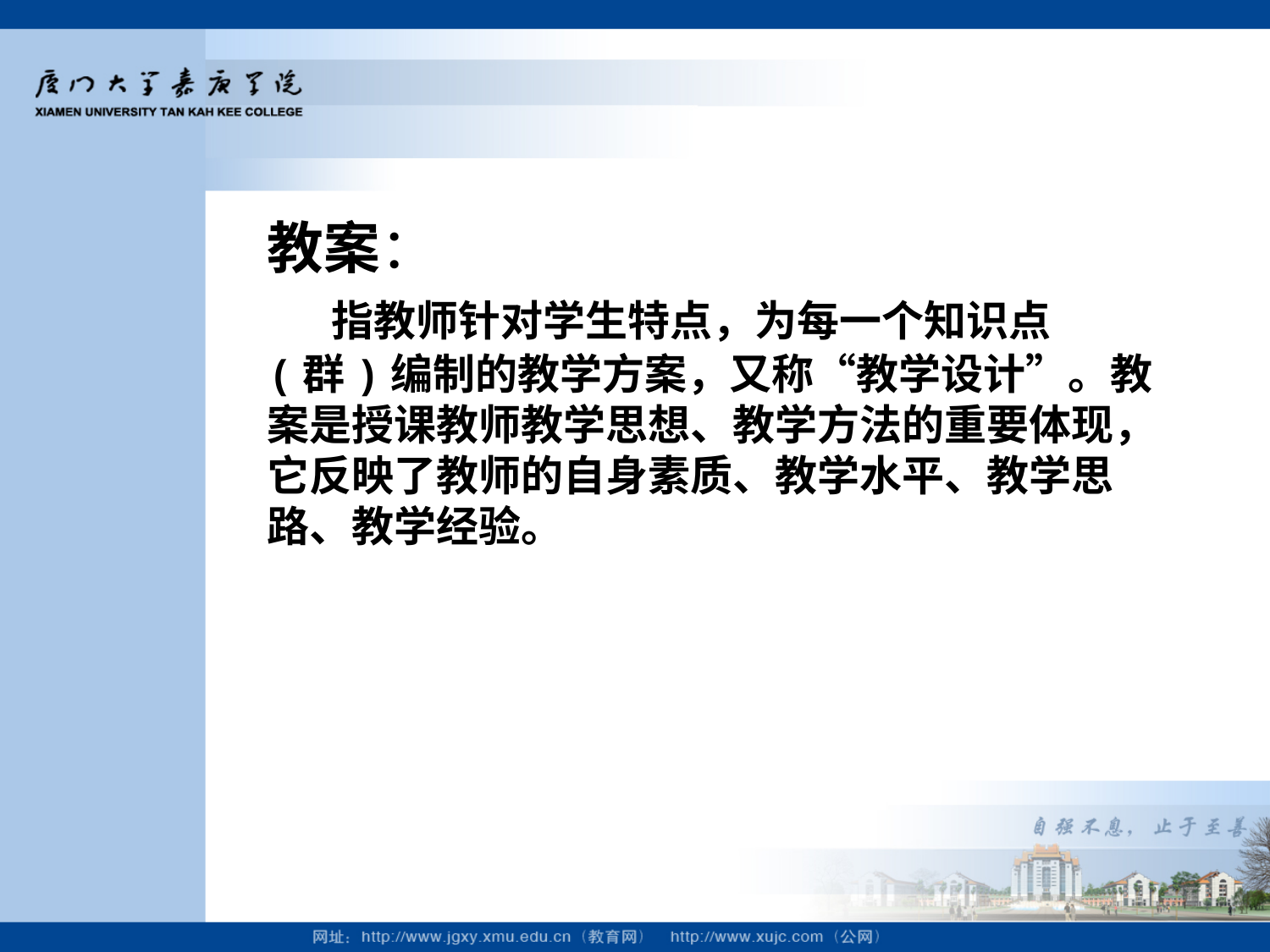

教案：
    指教师针对学生特点，为每一个知识点(群)编制的教学方案，又称“教学设计”。教案是授课教师教学思想、教学方法的重要体现，它反映了教师的自身素质、教学水平、教学思路、教学经验。